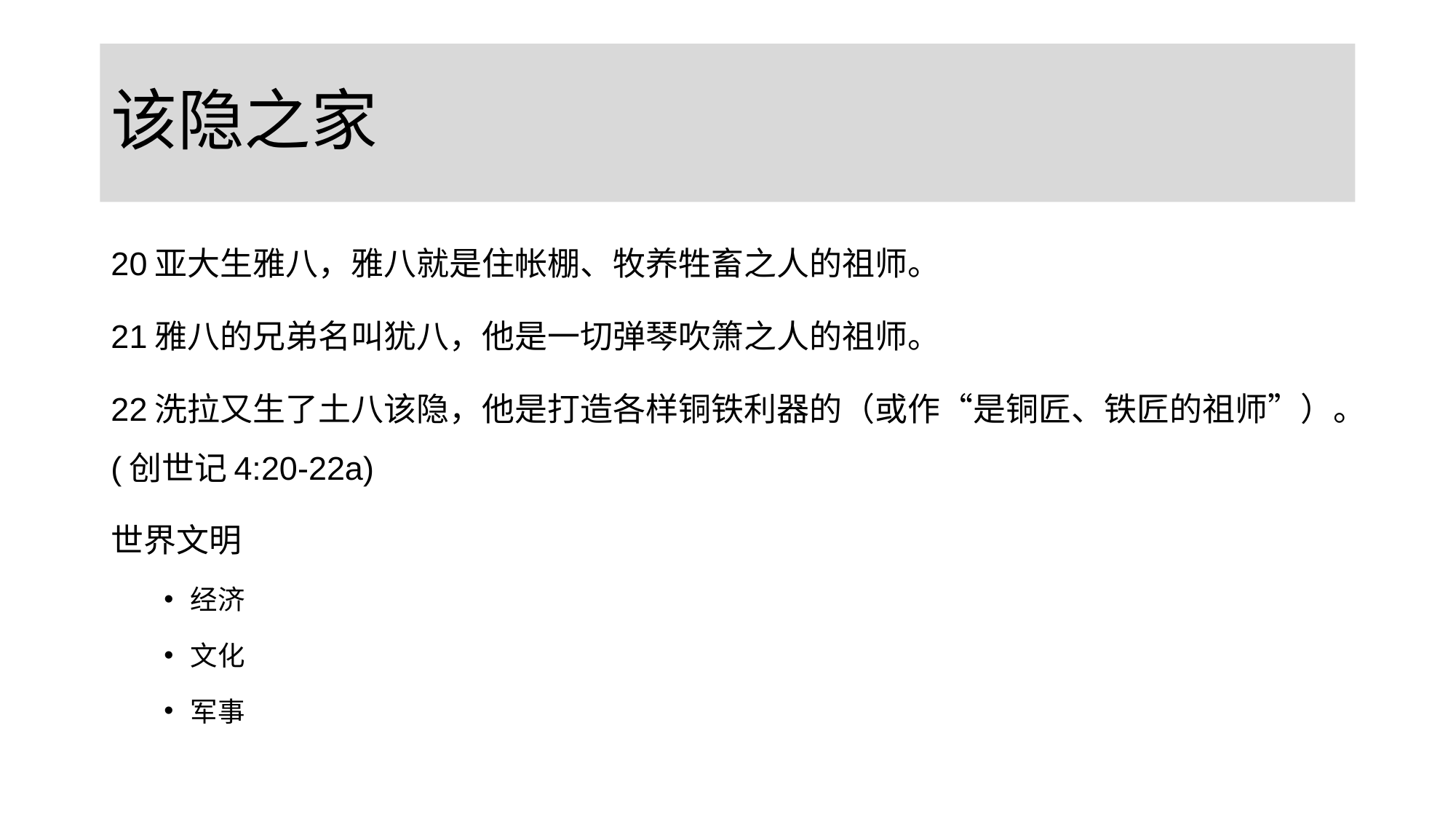

# 该隐之家
20亚大生雅八，雅八就是住帐棚、牧养牲畜之人的祖师。
21雅八的兄弟名叫犹八，他是一切弹琴吹箫之人的祖师。
22洗拉又生了土八该隐，他是打造各样铜铁利器的（或作“是铜匠、铁匠的祖师”）。(创世记4:20-22a)
世界文明
经济
文化
军事